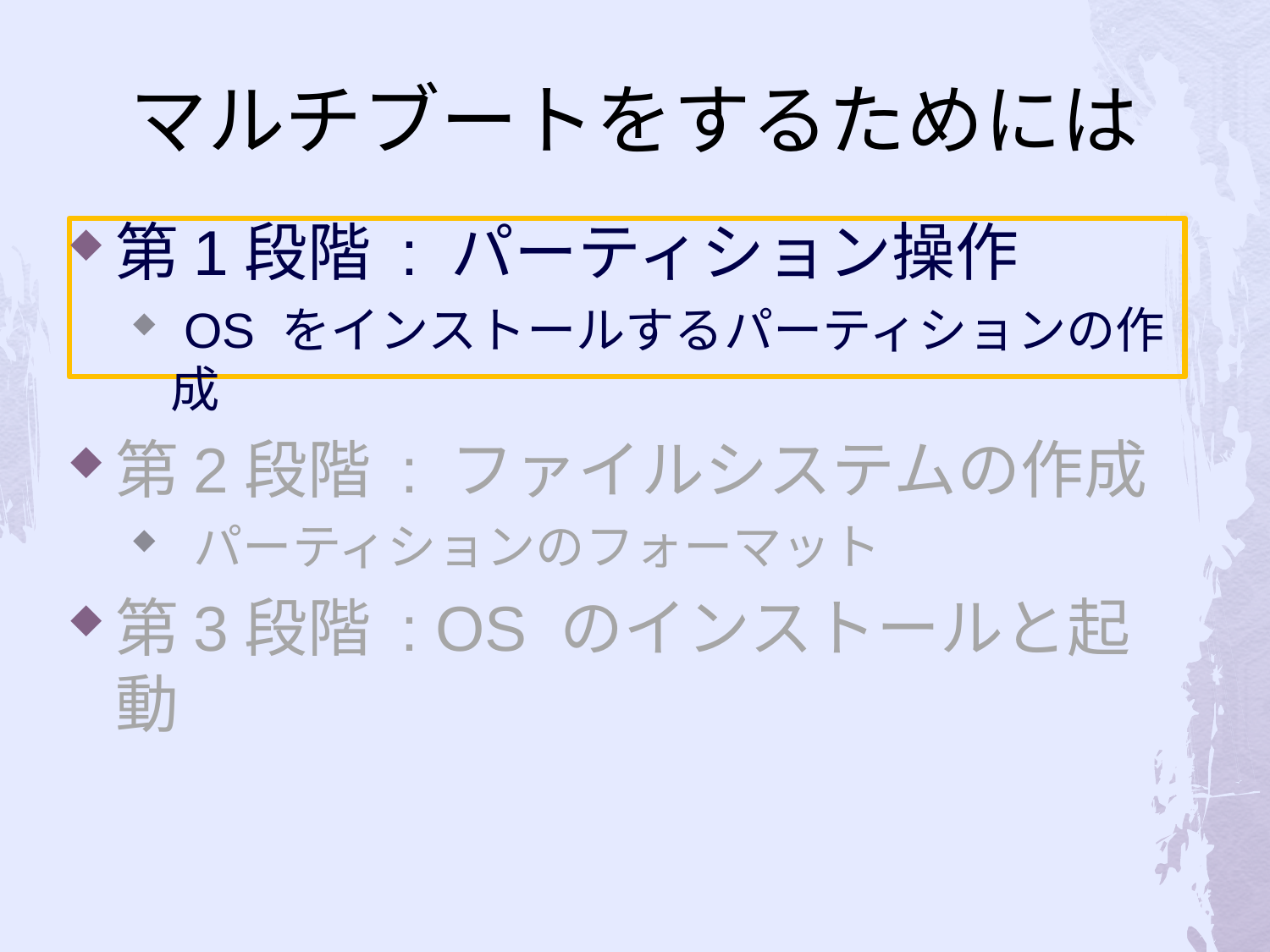

# マルチブートをするためには
第1段階 : パーティション操作
 OS をインストールするパーティションの作成
第2段階 : ファイルシステムの作成
 パーティションのフォーマット
第3段階 : OS のインストールと起動